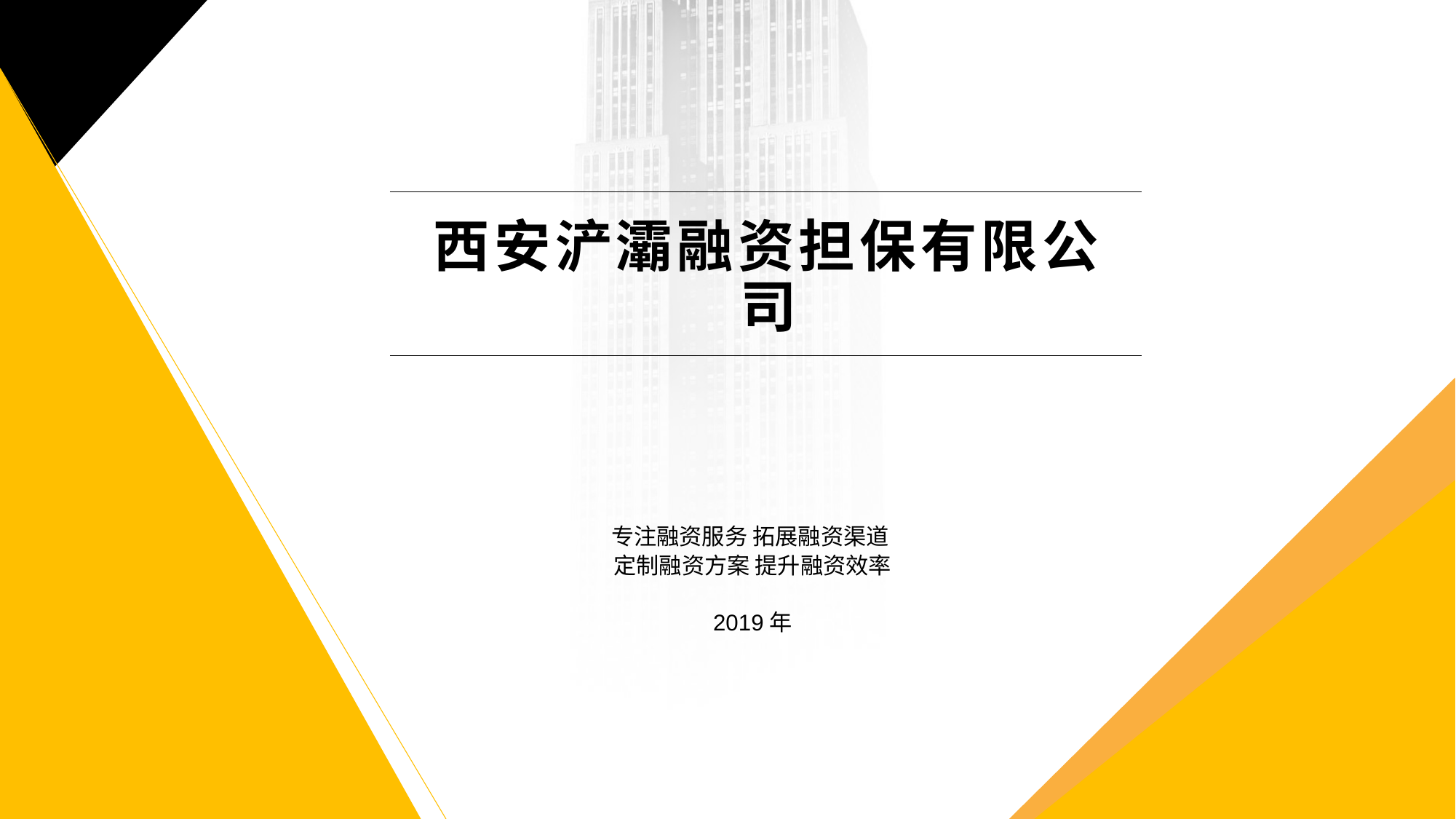

# 西安浐灞融资担保有限公司
专注融资服务 拓展融资渠道
定制融资方案 提升融资效率
2019年